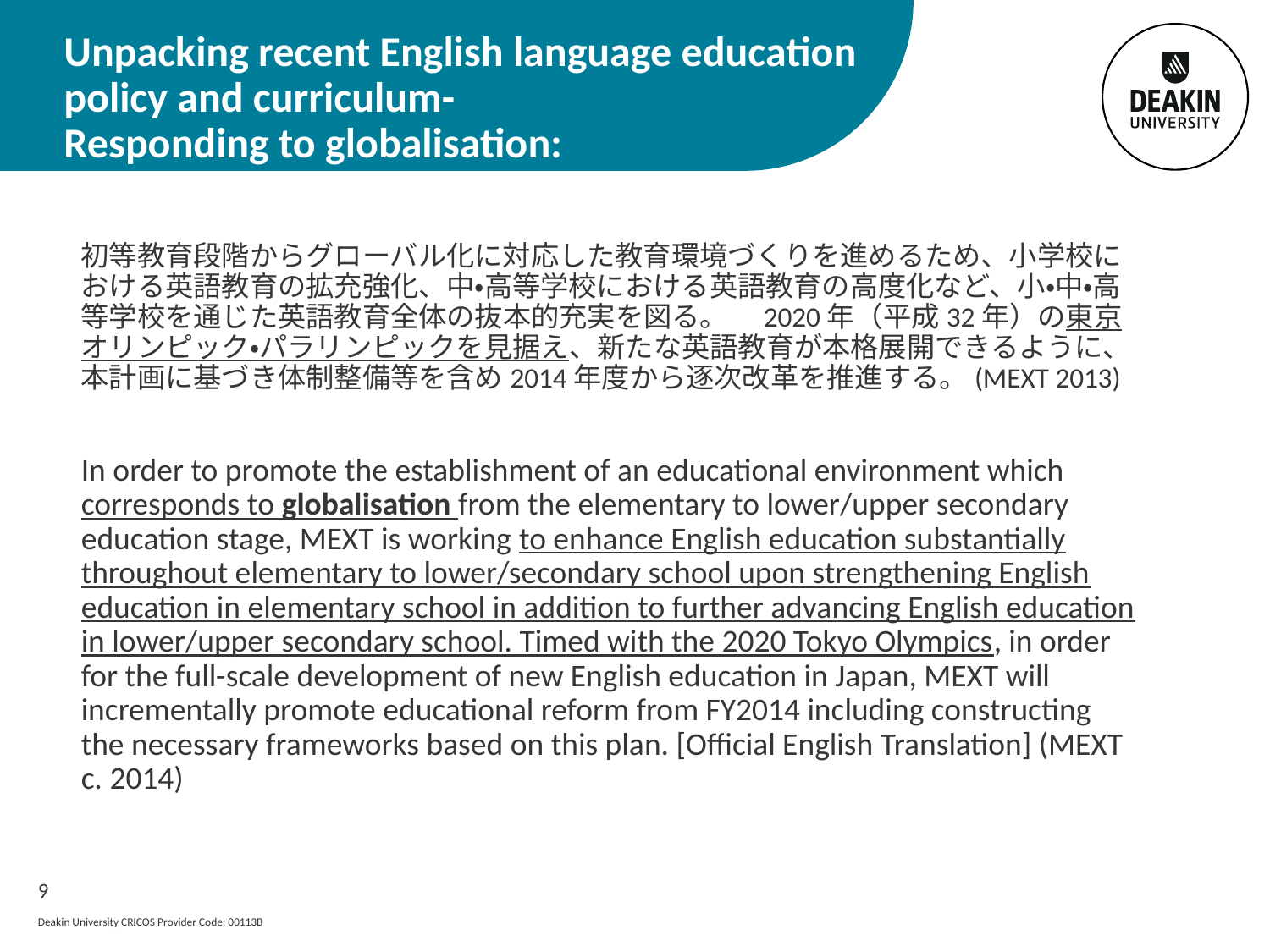

# Unpacking recent English language education policy and curriculum- Responding to globalisation:
初等教育段階からグローバル化に対応した教育環境づくりを進めるため、小学校における英語教育の拡充強化、中・高等学校における英語教育の高度化など、小・中・高等学校を通じた英語教育全体の抜本的充実を図る。　2020年（平成32年）の東京オリンピック・パラリンピックを見据え、新たな英語教育が本格展開できるように、本計画に基づき体制整備等を含め2014年度から逐次改革を推進する。(MEXT 2013)
In order to promote the establishment of an educational environment which corresponds to globalisation from the elementary to lower/upper secondary education stage, MEXT is working to enhance English education substantially throughout elementary to lower/secondary school upon strengthening English education in elementary school in addition to further advancing English education in lower/upper secondary school. Timed with the 2020 Tokyo Olympics, in order for the full-scale development of new English education in Japan, MEXT will incrementally promote educational reform from FY2014 including constructing the necessary frameworks based on this plan. [Official English Translation] (MEXT c. 2014)

9
Deakin University CRICOS Provider Code: 00113B